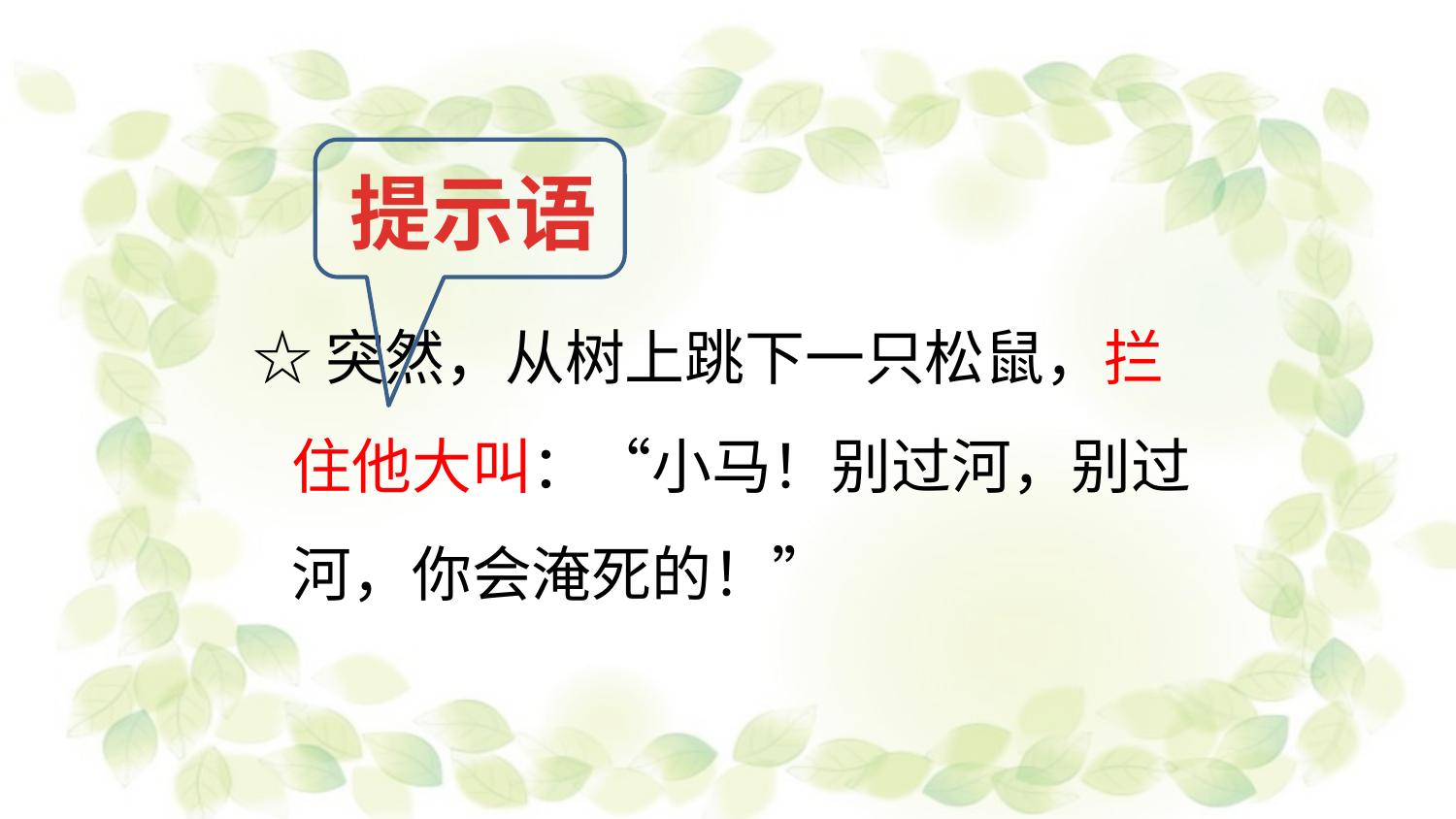

#

提示语
☆突然，从树上跳下一只松鼠，拦住他大叫：“小马！别过河，别过河，你会淹死的！”